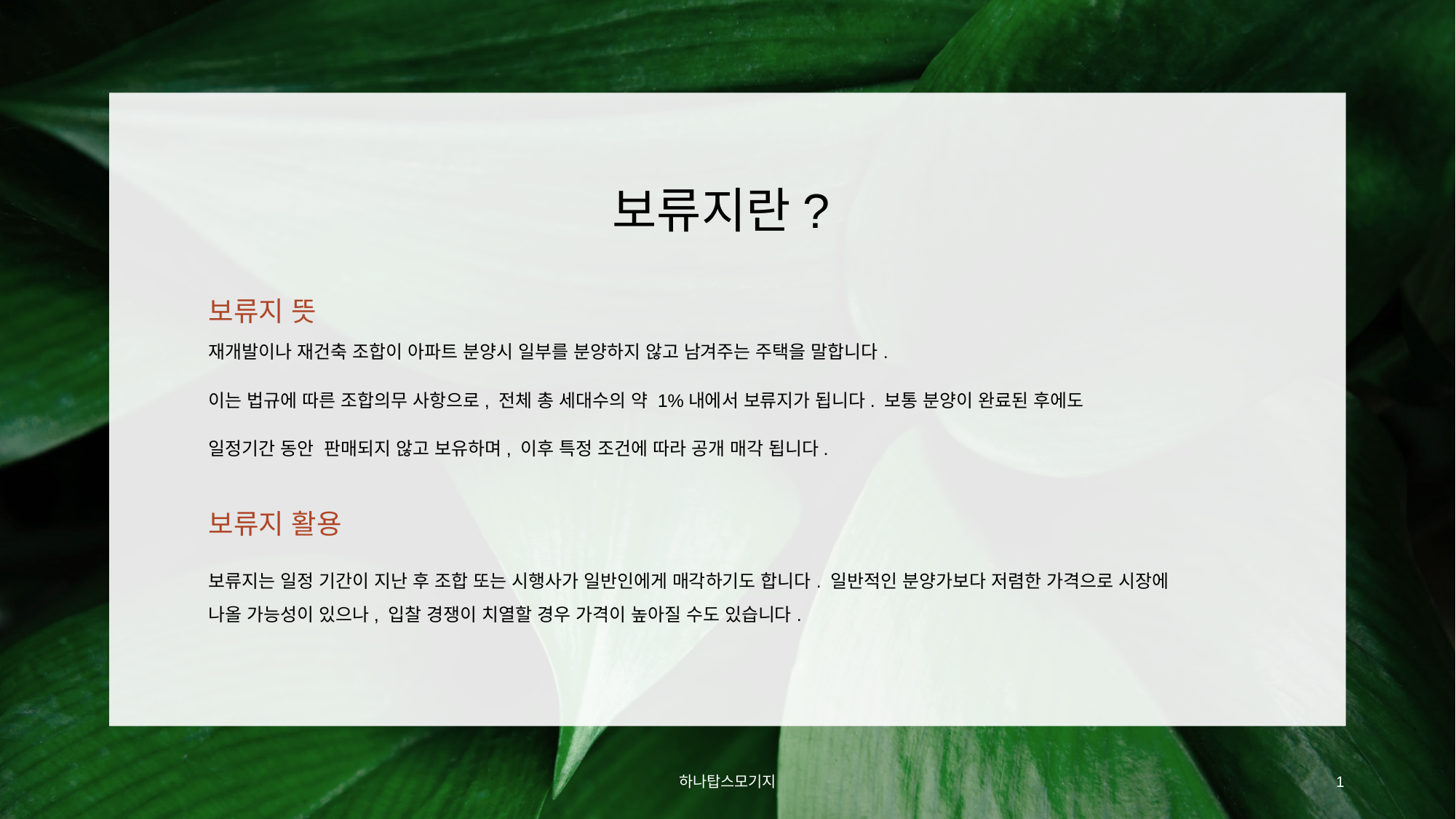

# 보류지란?
보류지 뜻
재개발이나 재건축 조합이 아파트 분양시 일부를 분양하지 않고 남겨주는 주택을 말합니다.
이는 법규에 따른 조합의무 사항으로, 전체 총 세대수의 약 1%내에서 보류지가 됩니다. 보통 분양이 완료된 후에도
일정기간 동안  판매되지 않고 보유하며, 이후 특정 조건에 따라 공개 매각 됩니다.

보류지 활용
보류지는 일정 기간이 지난 후 조합 또는 시행사가 일반인에게 매각하기도 합니다. 일반적인 분양가보다 저렴한 가격으로 시장에 나올 가능성이 있으나, 입찰 경쟁이 치열할 경우 가격이 높아질 수도 있습니다.
하나탑스모기지
1